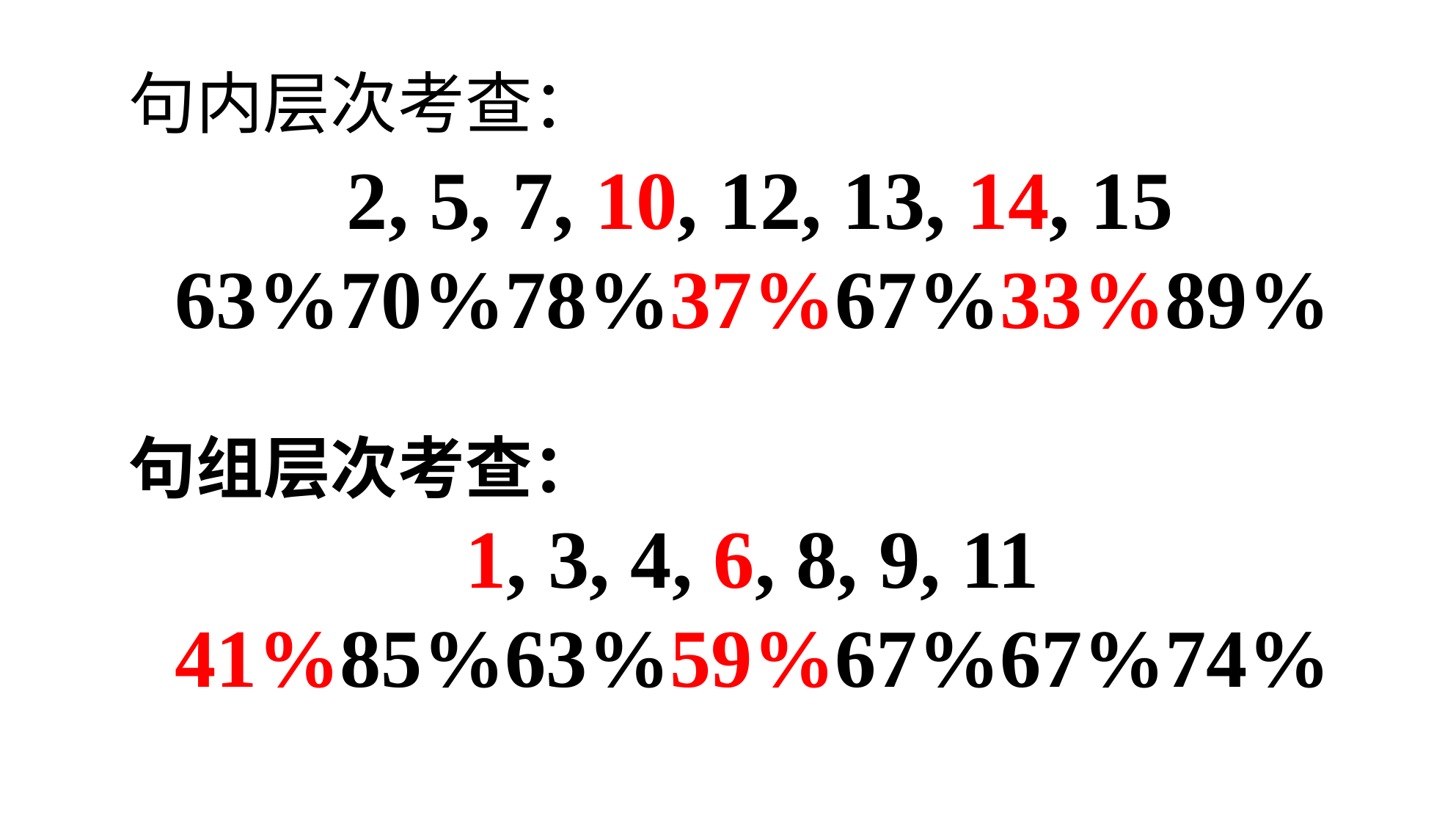

句内层次考查：
 2, 5, 7, 10, 12, 13, 14, 15
63%70%78%37%67%33%89%

句组层次考查：
1, 3, 4, 6, 8, 9, 11
41%85%63%59%67%67%74%